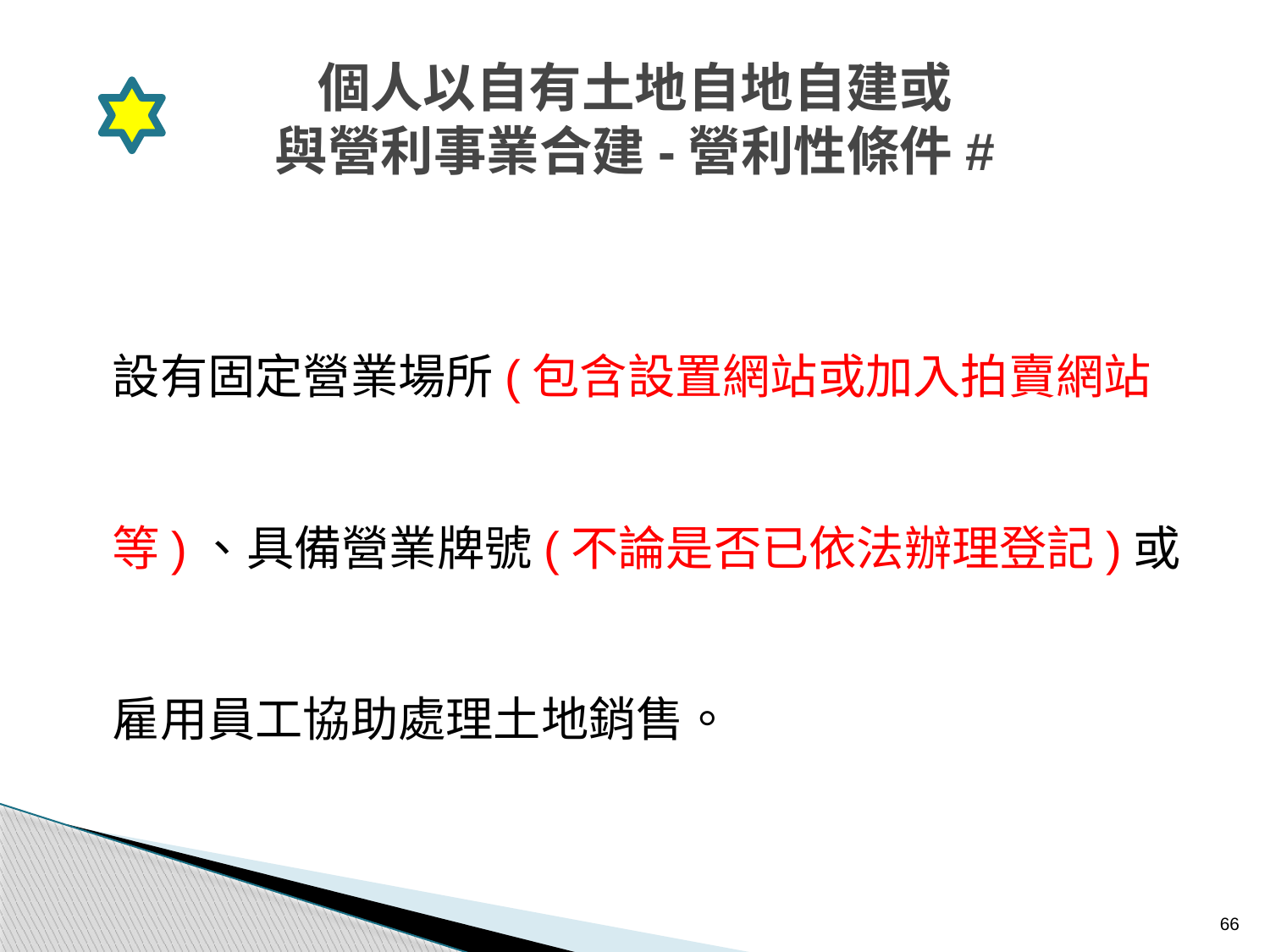

# 個人以自有土地自地自建或 與營利事業合建-營利性條件#

設有固定營業場所(包含設置網站或加入拍賣網站等)、具備營業牌號(不論是否已依法辦理登記)或雇用員工協助處理土地銷售。
66